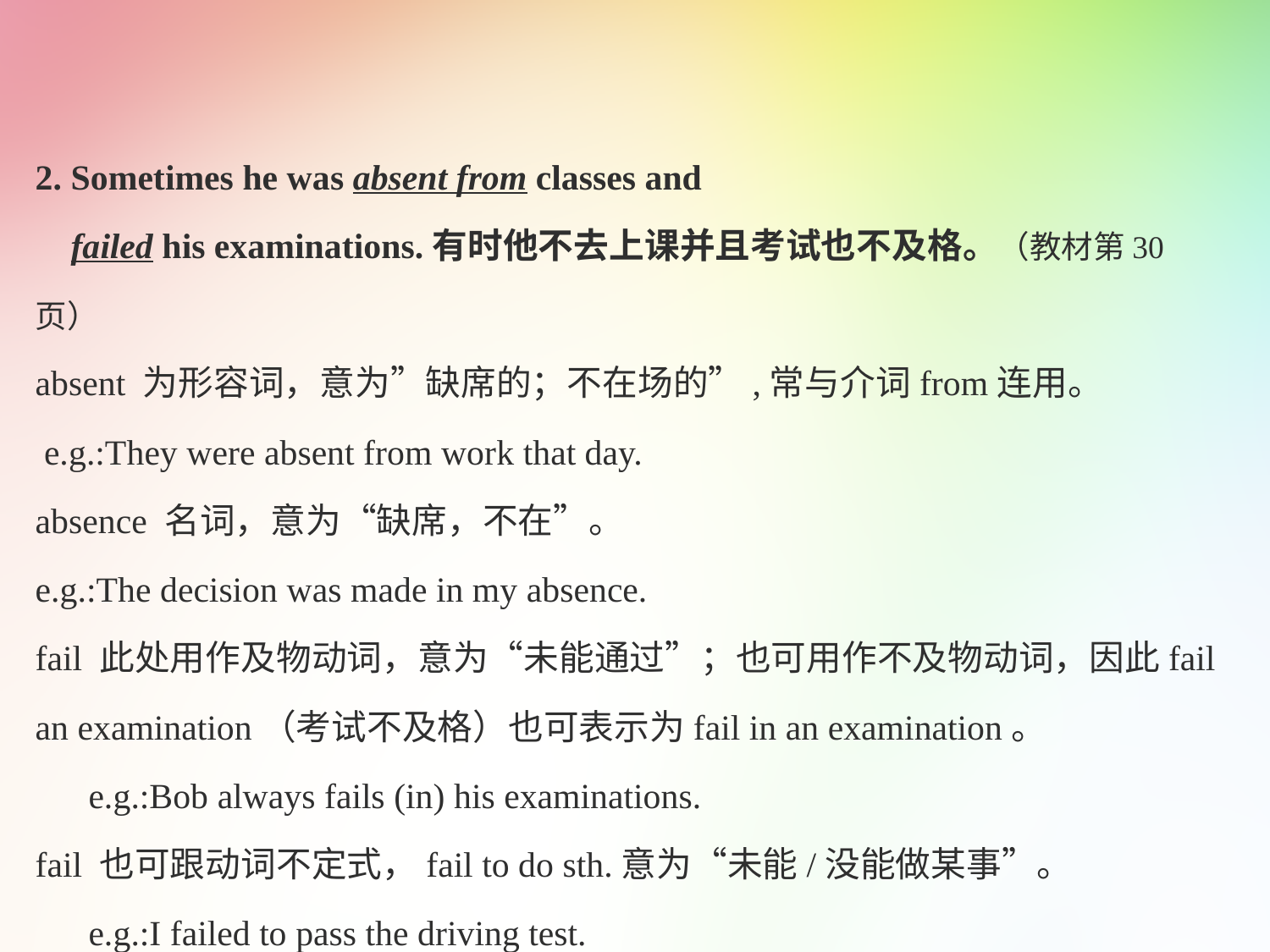

2. Sometimes he was absent from classes and
    failed his examinations.有时他不去上课并且考试也不及格。（教材第30页）
absent 为形容词，意为”缺席的；不在场的”,常与介词from连用。
 e.g.:They were absent from work that day.
absence 名词，意为“缺席，不在”。
e.g.:The decision was made in my absence.
fail 此处用作及物动词，意为“未能通过”；也可用作不及物动词，因此fail an examination（考试不及格）也可表示为fail in an examination。
      e.g.:Bob always fails (in) his examinations.
fail 也可跟动词不定式，fail to do sth.意为“未能/没能做某事”。
      e.g.:I failed to pass the driving test.